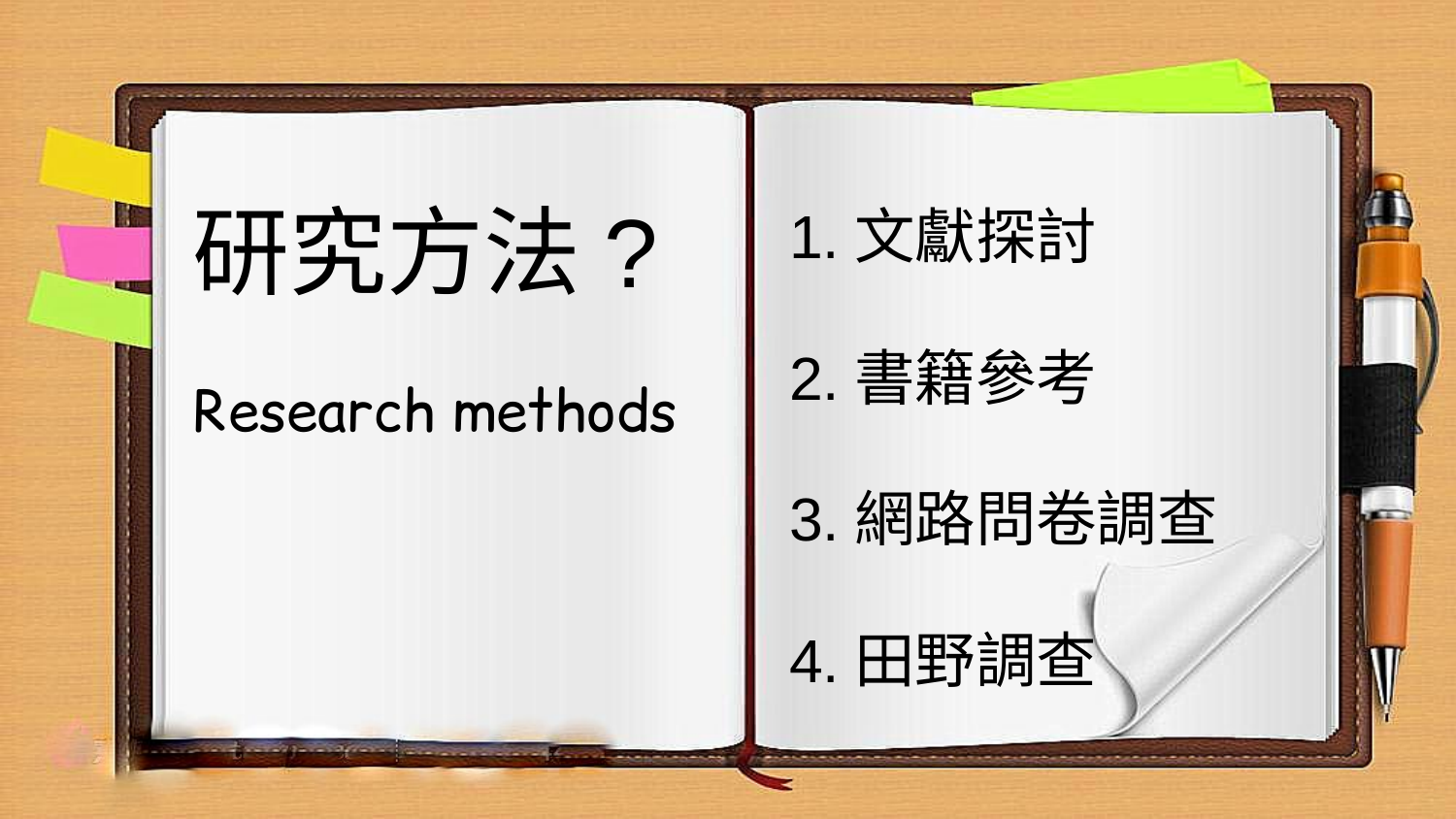

1.文獻探討
2.書籍參考
3.網路問卷調查
4.田野調查
# 研究方法?

Research methods